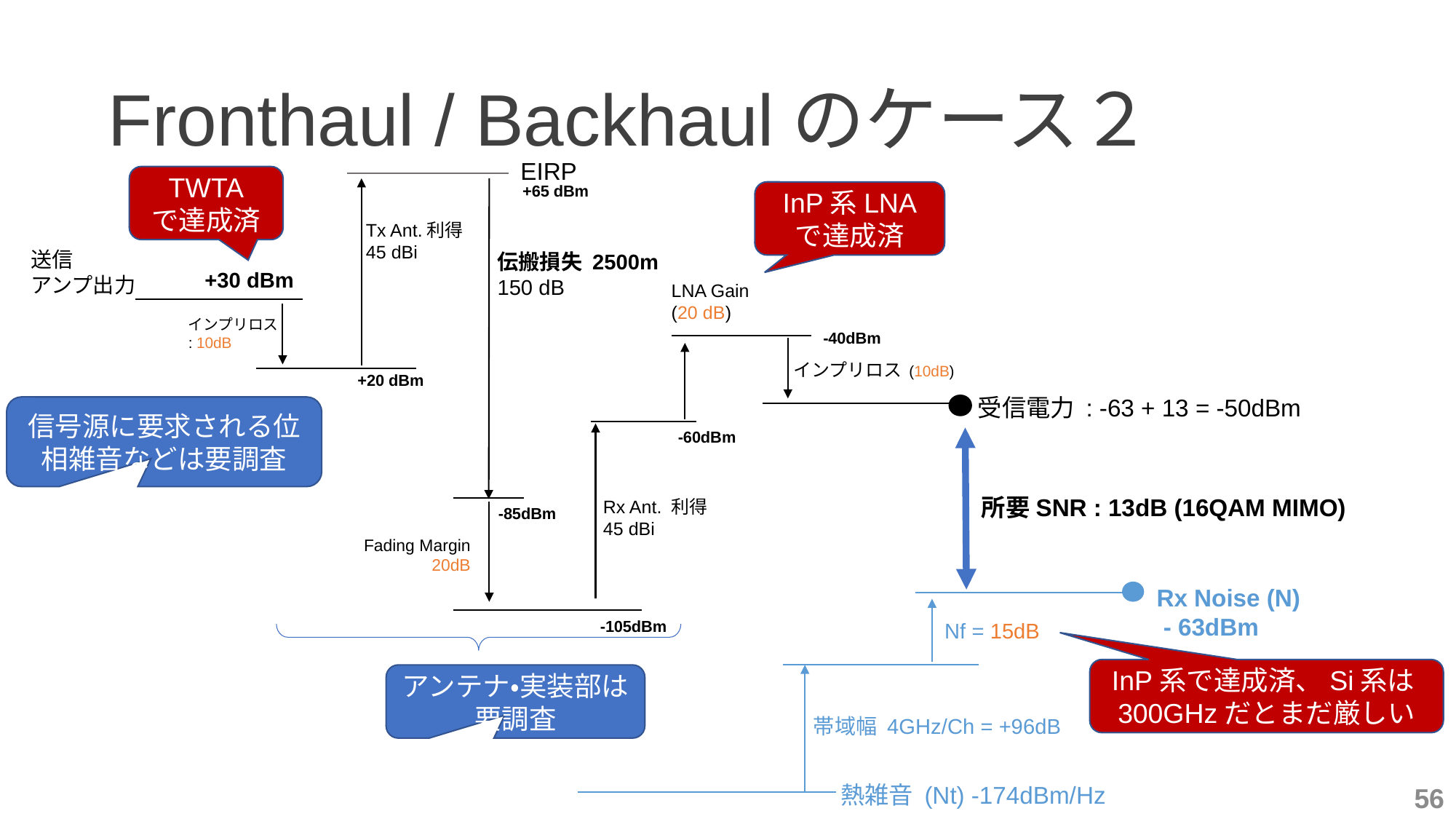

# Fronthaul / Backhaulのケース２
EIRP
TWTA
で達成済
+65 dBm
InP系LNA
で達成済
Tx Ant.利得
45 dBi
送信
アンプ出力
伝搬損失 2500m
150 dB

+30 dBm
LNA Gain
(20 dB)
インプリロス
: 10dB
-40dBm
インプリロス (10dB)
+20 dBm
受信電力 : -63 + 13 = -50dBm

信号源に要求される位相雑音などは要調査
-60dBm

所要SNR : 13dB (16QAM MIMO)
Rx Ant. 利得
45 dBi
-85dBm
Fading Margin
20dB
Rx Noise (N)
 - 63dBm

-105dBm
Nf = 15dB
InP系で達成済、Si系は300GHzだとまだ厳しい
アンテナ・実装部は要調査
帯域幅 4GHz/Ch = +96dB
熱雑音 (Nt) -174dBm/Hz